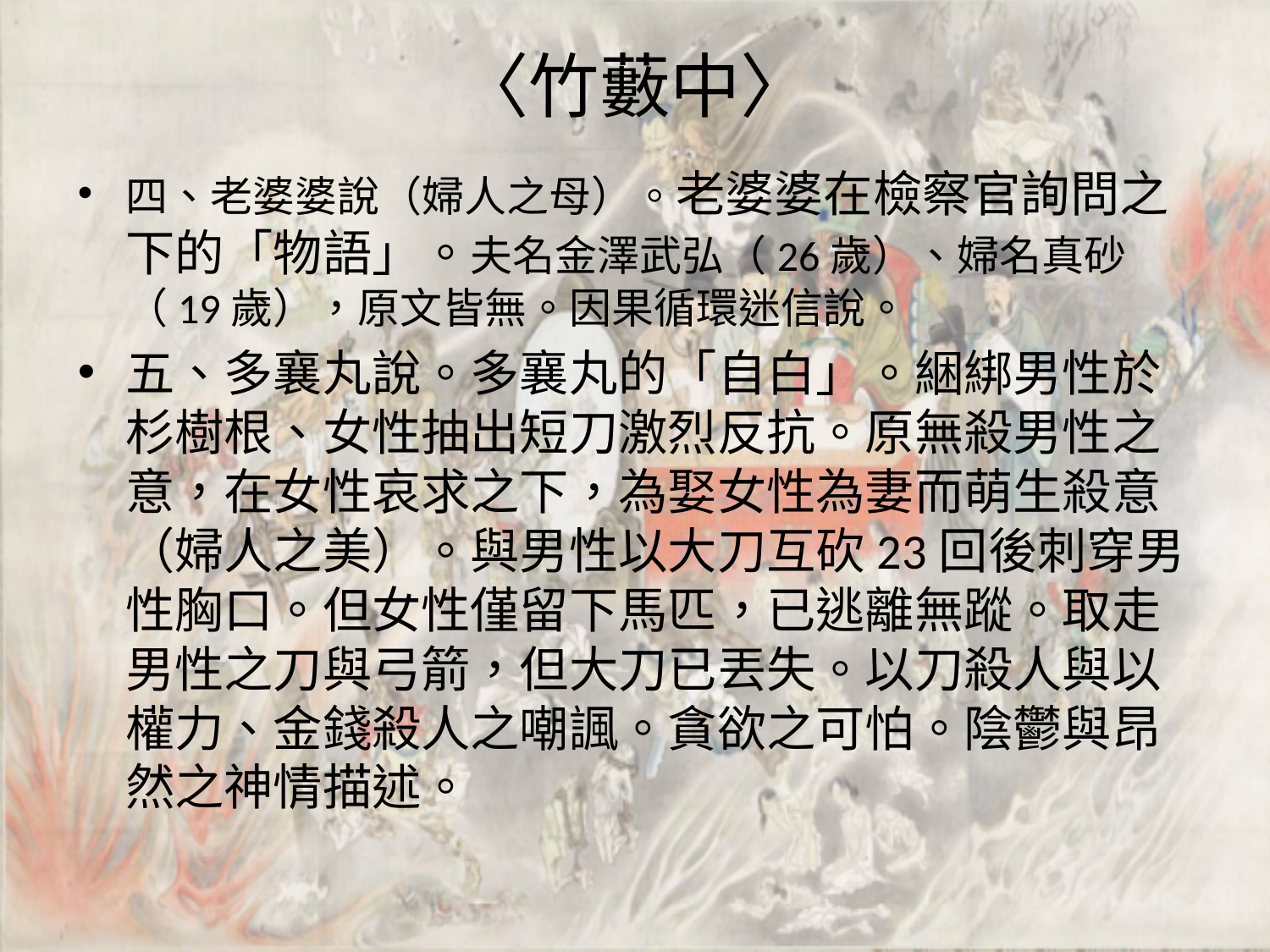

# 〈竹藪中〉
四、老婆婆說（婦人之母）。老婆婆在檢察官詢問之下的「物語」。夫名金澤武弘（26歲）、婦名真砂（19歲），原文皆無。因果循環迷信說。
五、多襄丸說。多襄丸的「自白」。綑綁男性於杉樹根、女性抽出短刀激烈反抗。原無殺男性之意，在女性哀求之下，為娶女性為妻而萌生殺意（婦人之美）。與男性以大刀互砍23回後刺穿男性胸口。但女性僅留下馬匹，已逃離無蹤。取走男性之刀與弓箭，但大刀已丟失。以刀殺人與以權力、金錢殺人之嘲諷。貪欲之可怕。陰鬱與昂然之神情描述。